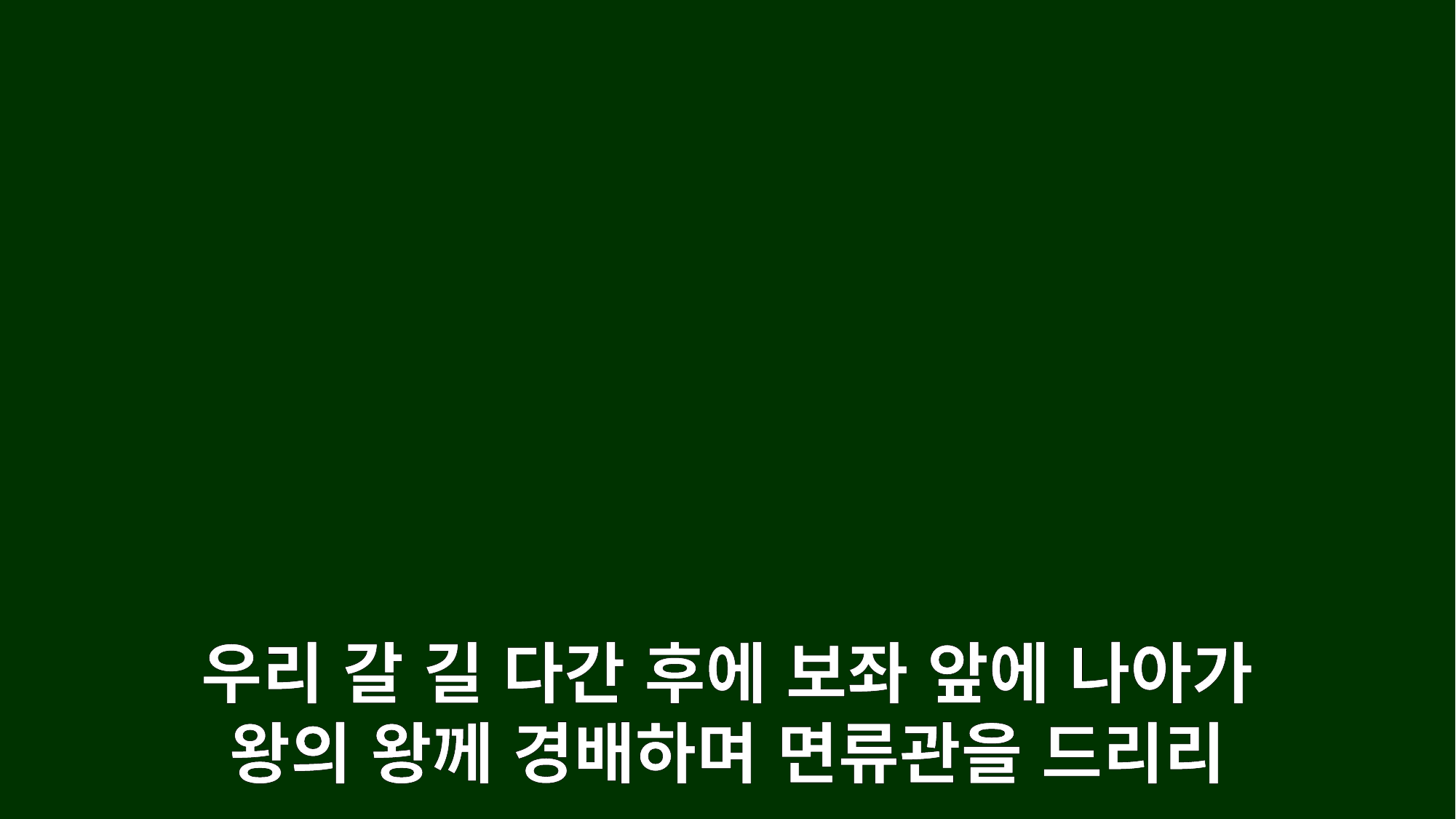

우리 갈 길 다간 후에 보좌 앞에 나아가
왕의 왕께 경배하며 면류관을 드리리